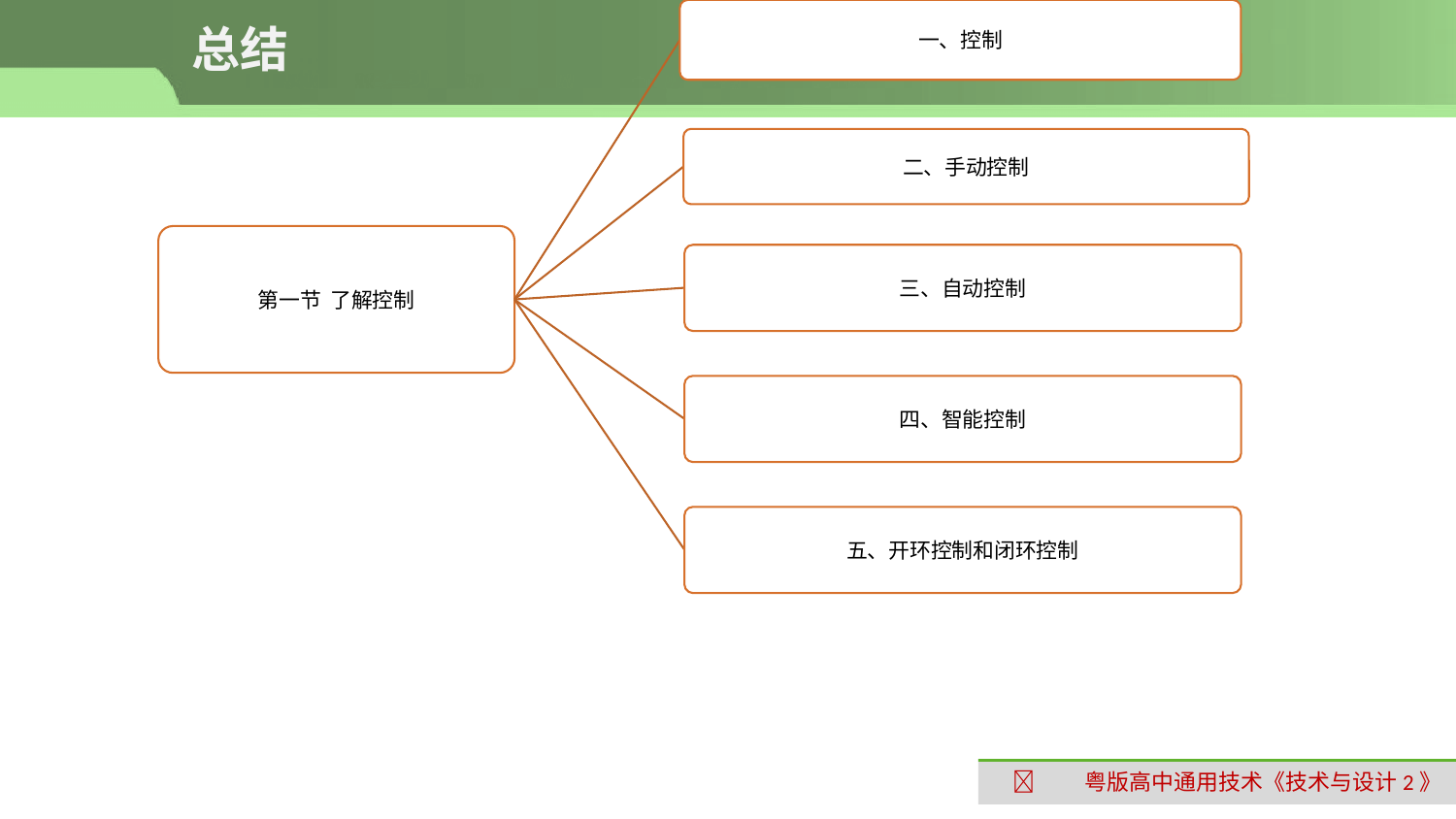

# 总结
第一节  了解控制

一、控制

二、手动控制

三、自动控制

四、智能控制

五、开环控制和闭环控制